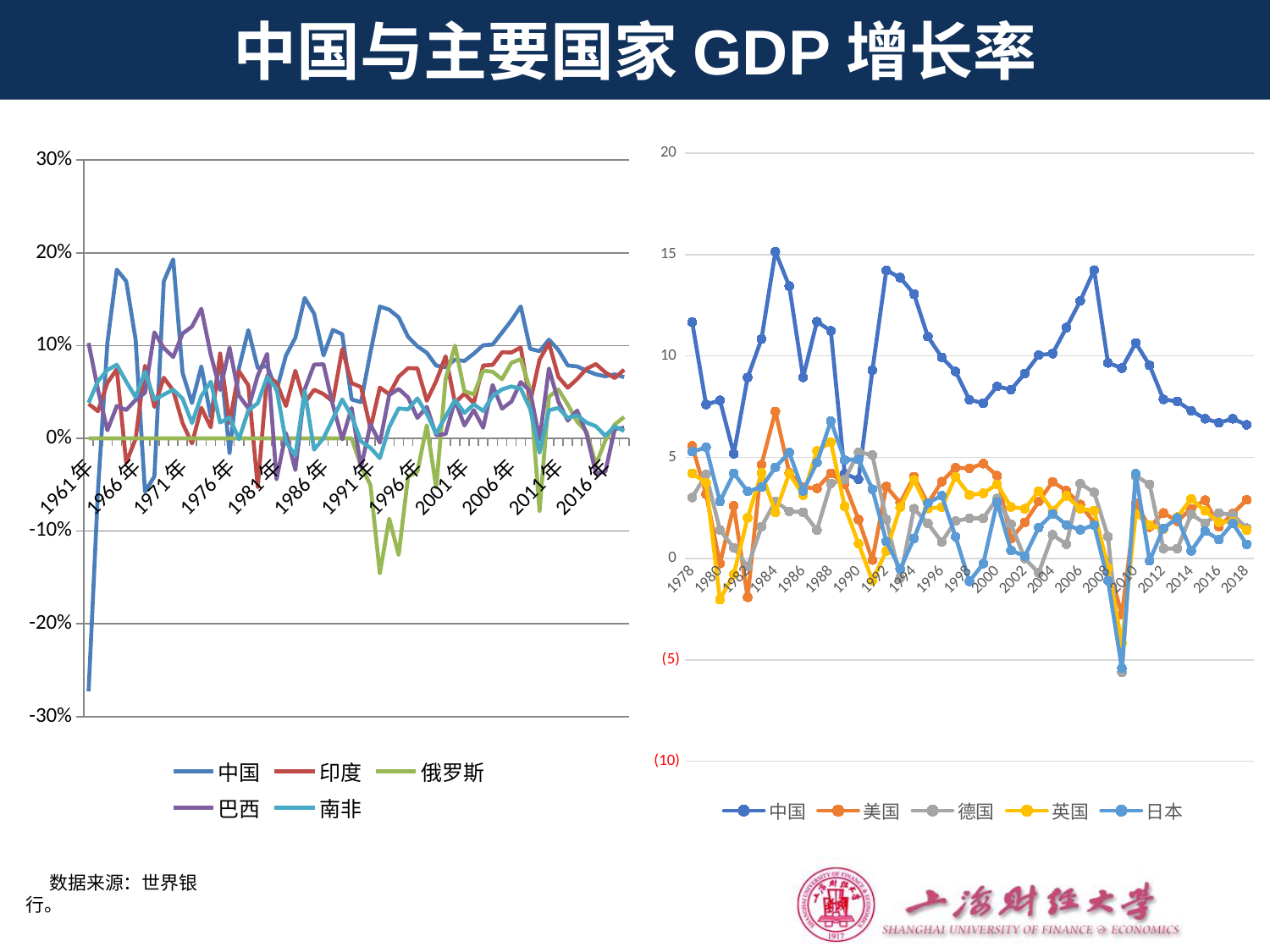

# 中国与主要国家GDP增长率

### Chart

| Category | 中国 | 美国 | 德国 | 英国 | 日本 |
|---|---|---|---|---|---|
| 1978 | 11.666644003289335 | 5.561684928944601 | 3.00849287686853 | 4.201849426955022 | 5.271941502931938 |
| 1979 | 7.600000000000335 | 3.1756907501206086 | 4.150363333035401 | 3.7414535629805954 | 5.484041832469757 |
| 1980 | 7.806691449814011 | -0.24459622520808466 | 1.4088286592460264 | -2.027768561554481 | 2.817591207590638 |
| 1981 | 5.172413793103374 | 2.594470388231514 | 0.5292405372215683 | -0.7709899341002995 | 4.209336465284281 |
| 1982 | 8.934426229508404 | -1.9108910680485565 | -0.394840745632834 | 2.0105598044953155 | 3.312456737206972 |
| 1983 | 10.835214446952435 | 4.632457181204842 | 1.5724101493405271 | 4.221917568768589 | 3.523044985156716 |
| 1984 | 15.139171758316422 | 7.259086959360587 | 2.8229478341374517 | 2.2762355923763096 | 4.501994816142329 |
| 1985 | 13.443396226415175 | 4.238737520839138 | 2.327935219889227 | 4.1953254688759785 | 5.2333809468379116 |
| 1986 | 8.939708939708765 | 3.511614499092204 | 2.2873392689723175 | 3.124278970084717 | 3.3265256162953563 |
| 1987 | 11.688931297709956 | 3.4617476918500785 | 1.402151574094134 | 5.306559400979822 | 4.730665860355046 |
| 1988 | 11.234515164459637 | 4.203971979412984 | 3.707235668724323 | 5.747626911168794 | 6.7850201095211276 |
| 1989 | 4.185867895545243 | 3.680524033047135 | 3.8965517241943246 | 2.569404459732368 | 4.858037686312571 |
| 1990 | 3.9071138960561314 | 1.9193702974254876 | 5.255006086097808 | 0.731800511871981 | 4.892713065749632 |
| 1991 | 9.294075913444487 | -0.07408453071239762 | 5.108261507945571 | -1.08654325327457 | 3.4174967617612566 |
| 1992 | 14.216163583252126 | 3.5553961476675795 | 1.9238070111376402 | 0.3739764586664762 | 0.8480695812656478 |
| 1993 | 13.86757601591367 | 2.7458567189227523 | -0.9561653070175424 | 2.526924878731478 | -0.5179198472211937 |
| 1994 | 13.052158722236527 | 4.037643424864811 | 2.4573718200068697 | 3.88003851735364 | 0.9930663633067383 |
| 1995 | 10.949227373068425 | 2.7189757887819326 | 1.7376406312156263 | 2.469734452482129 | 2.7421403220998286 |
| 1996 | 9.928372463191025 | 3.7958812294258735 | 0.8178976170142107 | 2.5386544467447862 | 3.0999992907687357 |
| 1997 | 9.230769230769084 | 4.487026493167306 | 1.849200669808468 | 4.038248414431848 | 1.0760452342047415 |
| 1998 | 7.837613918807278 | 4.44991096328404 | 1.979618407036753 | 3.137808430530555 | -1.1284098288648892 |
| 1999 | 7.667486170866368 | 4.685199608398662 | 1.987134949286613 | 3.216724591545983 | -0.25195427208831234 |
| 2000 | 8.491508491508341 | 4.092176448810662 | 2.962045367845235 | 3.6641289604296077 | 2.7796328252636044 |
| 2001 | 8.33991054985566 | 0.9759818339321242 | 1.6954714518861067 | 2.544130573375881 | 0.4063359031977569 |
| 2002 | 9.130645944633372 | 1.7861276874555188 | 0.0 | 2.457877617272942 | 0.11799277677036457 |
| 2003 | 10.035603026256766 | 2.8067759564809336 | -0.7099061718807889 | 3.325909315402569 | 1.5282201481471134 |
| 2004 | 10.111223458038737 | 3.7857428496944436 | 1.1699704128651547 | 2.364455337353945 | 2.2046878823192912 |
| 2005 | 11.395775941230383 | 3.345216063348772 | 0.70671394810023 | 3.0960889368031275 | 1.662670405188308 |
| 2006 | 12.71947902069084 | 2.666625826122001 | 3.7001595720548437 | 2.4559996511129185 | 1.4200065560477242 |
| 2007 | 14.231388035688 | 1.7785702396528933 | 3.2605352968215726 | 2.3567082298228854 | 1.6541838811686205 |
| 2008 | 9.654289372599266 | -0.2916214586939532 | 1.0823154039190541 | -0.4725403174234941 | -1.0935406004227133 |
| 2009 | 9.39981317141536 | -2.7755295741680754 | -5.618860434658572 | -4.187759438322402 | -5.416412796739976 |
| 2010 | 10.636140463229765 | 2.721576658037492 | 4.079933304870693 | 2.1830408125188825 | 4.191739258606702 |
| 2011 | 9.5364430080555 | 1.5508355060401442 | 3.6600001550351635 | 1.6447700171216155 | -0.11542133971575197 |
| 2012 | 7.856262110269526 | 2.2495458522236333 | 0.49199282913805575 | 1.447060443093136 | 1.4950895859379187 |
| 2013 | 7.757635146170244 | 1.842081071149778 | 0.48958448249463515 | 2.0463551527285944 | 2.0002678411019588 |
| 2014 | 7.297665959381547 | 2.4519730351327667 | 2.1780665607844725 | 2.947560563861316 | 0.37471947633763136 |
| 2015 | 6.900204816724369 | 2.8809104663390315 | 1.7389676185034233 | 2.3491214432826553 | 1.3538231139799848 |
| 2016 | 6.699999999999932 | 1.5672151698817345 | 2.2422350985948043 | 1.7892360546224921 | 0.9381938864496249 |
| 2017 | 6.900000000000134 | 2.217010330034057 | 2.157109470299943 | 1.8229277738698357 | 1.7345542312680209 |
| 2018 | 6.6 | 2.9 | 1.5 | 1.4 | 0.7 |

### Chart

| Category | 中国 | 印度 | 俄罗斯 | 巴西 | 南非 |
|---|---|---|---|---|---|
| 1961年 | -0.2727 | 0.0372 | 0.0 | 0.1028 | 0.0384 |
| 1962年 | -0.0558 | 0.0293 | 0.0 | 0.0522 | 0.0618 |
| 1963年 | 0.103 | 0.0599 | 0.0 | 0.0087 | 0.0737 |
| 1964年 | 0.1818 | 0.0745 | 0.0 | 0.0349 | 0.0794 |
| 1965年 | 0.1695 | -0.0264 | 0.0 | 0.0305 | 0.0612 |
| 1966年 | 0.1065 | -0.0006 | 0.0 | 0.0415 | 0.0444 |
| 1967年 | -0.0577 | 0.0783 | 0.0 | 0.0492 | 0.072 |
| 1968年 | -0.041 | 0.0339 | 0.0 | 0.1143 | 0.0415 |
| 1969年 | 0.1694 | 0.0654 | 0.0 | 0.0974 | 0.0472 |
| 1970年 | 0.193 | 0.0516 | 0.0 | 0.0877 | 0.0525 |
| 1971年 | 0.0706 | 0.0164 | 0.0 | 0.113 | 0.0428 |
| 1972年 | 0.0381 | -0.0055 | 0.0 | 0.1205 | 0.0165 |
| 1973年 | 0.0776 | 0.033 | 0.0 | 0.1398 | 0.0457 |
| 1974年 | 0.0231 | 0.0119 | 0.0 | 0.0904 | 0.0611 |
| 1975年 | 0.0872 | 0.0915 | 0.0 | 0.0521 | 0.017 |
| 1976年 | -0.0157 | 0.0166 | 0.0 | 0.0979 | 0.0225 |
| 1977年 | 0.0757 | 0.0725 | 0.0 | 0.0461 | -0.0009 |
| 1978年 | 0.1167 | 0.0571 | 0.0 | 0.0323 | 0.0301 |
| 1979年 | 0.076 | -0.0524 | 0.0 | 0.0677 | 0.0379 |
| 1980年 | 0.0781 | 0.0674 | 0.0 | 0.0911 | 0.0662 |
| 1981年 | 0.0517 | 0.0601 | 0.0 | -0.0439 | 0.0536 |
| 1982年 | 0.0893 | 0.0348 | 0.0 | 0.0058 | -0.0038 |
| 1983年 | 0.1084 | 0.0729 | 0.0 | -0.0341 | -0.0185 |
| 1984年 | 0.1514 | 0.0382 | 0.0 | 0.0527 | 0.051 |
| 1985年 | 0.1344 | 0.0525 | 0.0 | 0.0795 | -0.0121 |
| 1986年 | 0.0894 | 0.0478 | 0.0 | 0.0799 | 0.0002 |
| 1987年 | 0.1169 | 0.0397 | 0.0 | 0.036 | 0.021 |
| 1988年 | 0.1123 | 0.0963 | 0.0 | -0.001 | 0.042 |
| 1989年 | 0.0419 | 0.0595 | 0.0 | 0.0328 | 0.0239 |
| 1990年 | 0.0391 | 0.0553 | -0.03 | -0.031 | -0.0032 |
| 1991年 | 0.0929 | 0.0106 | -0.0505 | 0.0151 | -0.0102 |
| 1992年 | 0.1422 | 0.0548 | -0.1453 | -0.0047 | -0.0214 |
| 1993年 | 0.1387 | 0.0475 | -0.0867 | 0.0467 | 0.0123 |
| 1994年 | 0.1305 | 0.0666 | -0.1257 | 0.0533 | 0.0323 |
| 1995年 | 0.1095 | 0.0757 | -0.0414 | 0.0442 | 0.0312 |
| 1996年 | 0.0993 | 0.0755 | -0.036 | 0.0221 | 0.0431 |
| 1997年 | 0.0923 | 0.0405 | 0.014 | 0.034 | 0.0265 |
| 1998年 | 0.0784 | 0.0618 | -0.053 | 0.0034 | 0.0052 |
| 1999年 | 0.0767 | 0.0885 | 0.064 | 0.0047 | 0.0236 |
| 2000年 | 0.0849 | 0.0384 | 0.1 | 0.0411 | 0.0415 |
| 2001年 | 0.0834 | 0.0482 | 0.0509 | 0.0139 | 0.0274 |
| 2002年 | 0.0913 | 0.038 | 0.0474 | 0.0305 | 0.0367 |
| 2003年 | 0.1004 | 0.0786 | 0.073 | 0.0114 | 0.0295 |
| 2004年 | 0.1011 | 0.0792 | 0.0718 | 0.0576 | 0.0455 |
| 2005年 | 0.114 | 0.0928 | 0.0638 | 0.032 | 0.0528 |
| 2006年 | 0.1272 | 0.0926 | 0.0815 | 0.0396 | 0.056 |
| 2007年 | 0.1423 | 0.098 | 0.0854 | 0.0607 | 0.0536 |
| 2008年 | 0.0965 | 0.0389 | 0.0525 | 0.0509 | 0.0319 |
| 2009年 | 0.094 | 0.0848 | -0.0782 | -0.0013 | -0.0154 |
| 2010年 | 0.1064 | 0.1026 | 0.045 | 0.0753 | 0.0304 |
| 2011年 | 0.0954 | 0.0664 | 0.0528 | 0.0397 | 0.0328 |
| 2012年 | 0.0786 | 0.0546 | 0.0366 | 0.0192 | 0.0221 |
| 2013年 | 0.0776 | 0.0639 | 0.0179 | 0.03 | 0.0249 |
| 2014年 | 0.073 | 0.0751 | 0.0074 | 0.005 | 0.017 |
| 2015年 | 0.069 | 0.0801 | -0.0283 | -0.0377 | 0.013 |
| 2016年 | 0.0669 | 0.0711 | -0.0022 | -0.0359 | 0.0028 |
| 2017年 | 0.069 | 0.065 | 0.015 | 0.01 | 0.013 |
| 2018年 | 0.066 | 0.074 | 0.023 | 0.0115 | 0.008 |
数据来源：世界银行。